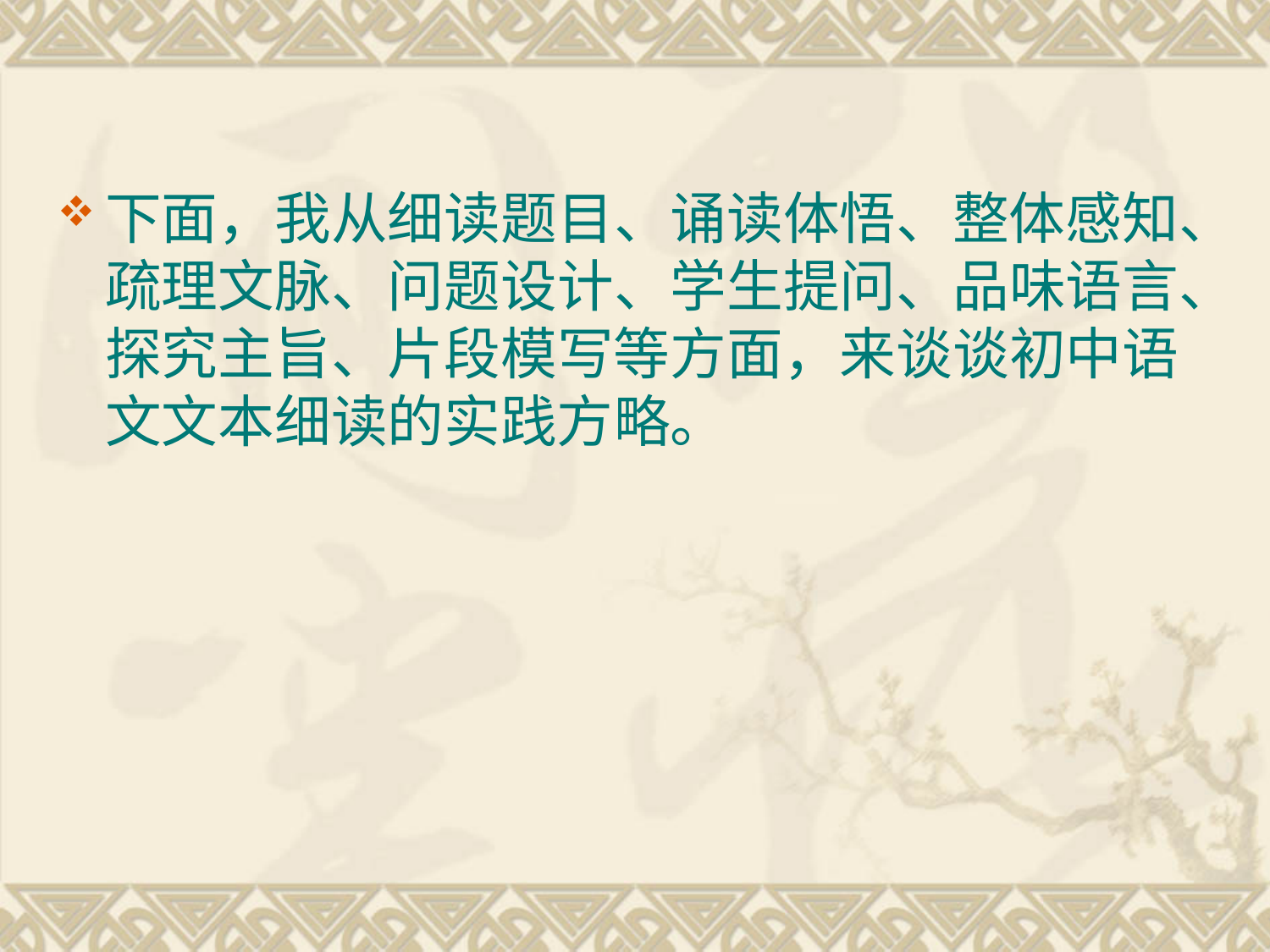

下面，我从细读题目、诵读体悟、整体感知、疏理文脉、问题设计、学生提问、品味语言、探究主旨、片段模写等方面，来谈谈初中语文文本细读的实践方略。